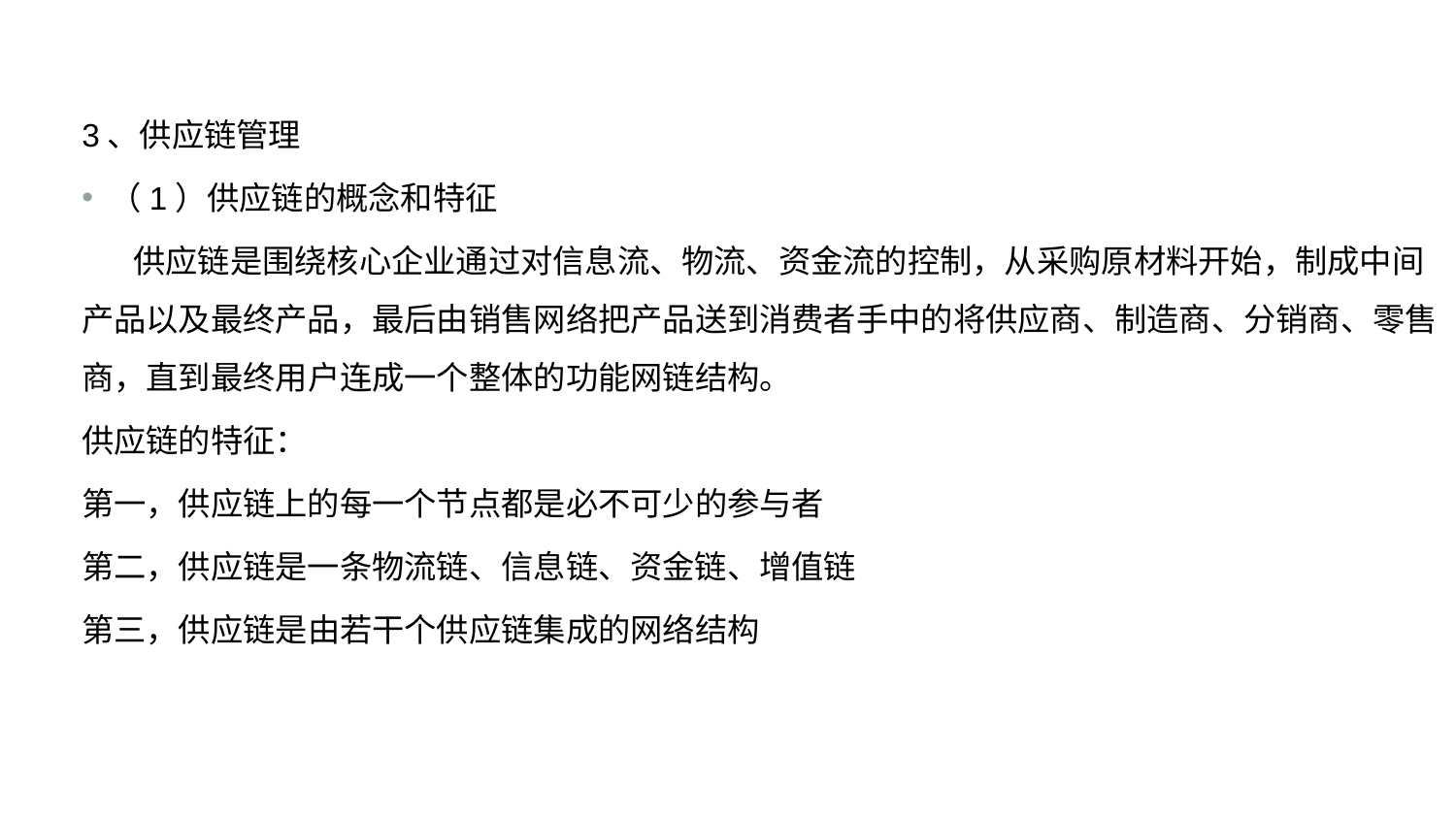

#
3、供应链管理
（1）供应链的概念和特征
      供应链是围绕核心企业通过对信息流、物流、资金流的控制，从采购原材料开始，制成中间产品以及最终产品，最后由销售网络把产品送到消费者手中的将供应商、制造商、分销商、零售商，直到最终用户连成一个整体的功能网链结构。
供应链的特征：
第一，供应链上的每一个节点都是必不可少的参与者
第二，供应链是一条物流链、信息链、资金链、增值链
第三，供应链是由若干个供应链集成的网络结构